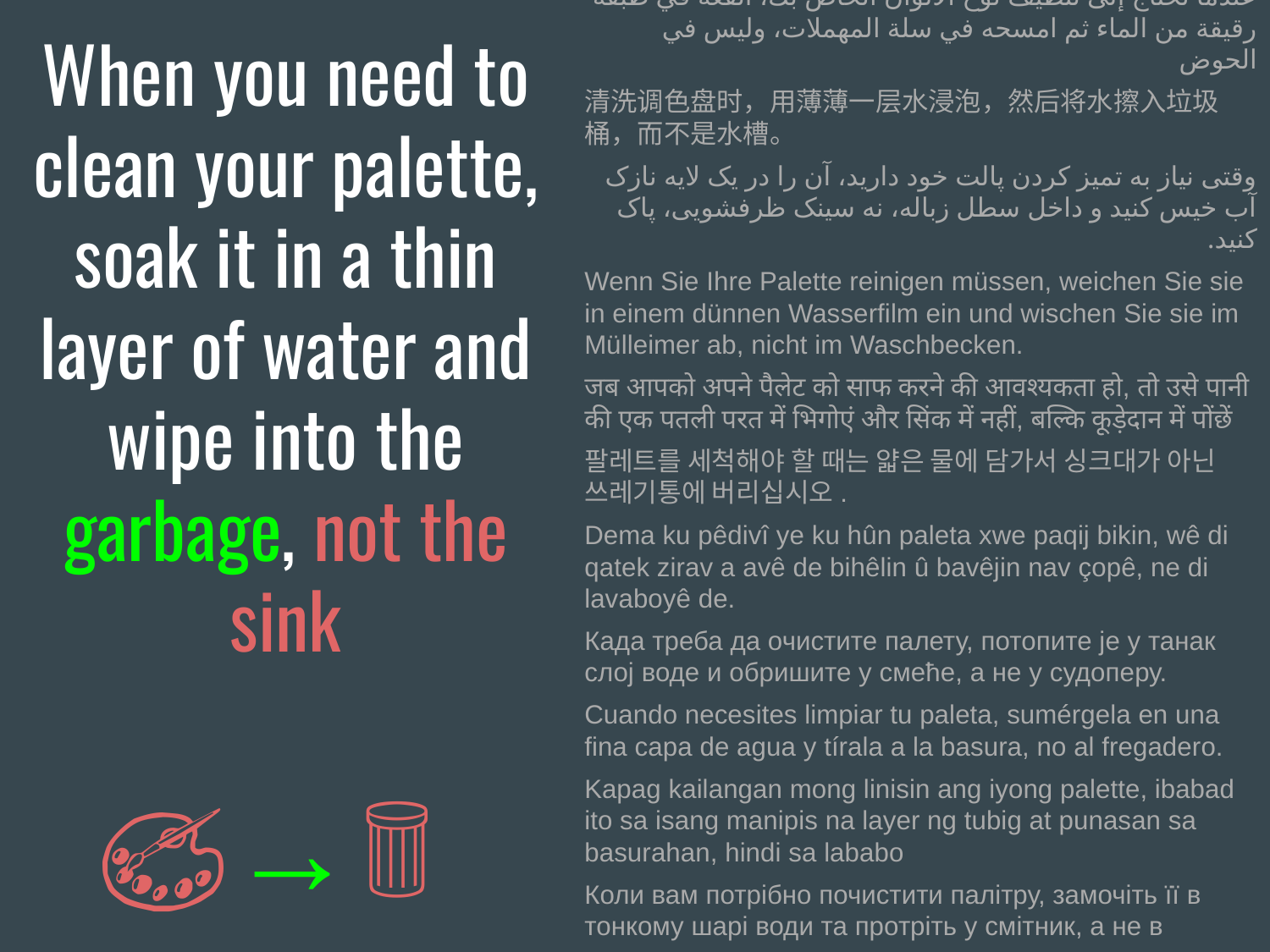

When you need to clean your palette, soak it in a thin layer of water and wipe into the garbage, not the sink

🎨→🗑️
عندما تحتاج إلى تنظيف لوح الألوان الخاص بك، انقعه في طبقة رقيقة من الماء ثم امسحه في سلة المهملات، وليس في الحوض
清洗调色盘时，用薄薄一层水浸泡，然后将水擦入垃圾桶，而不是水槽。
وقتی نیاز به تمیز کردن پالت خود دارید، آن را در یک لایه نازک آب خیس کنید و داخل سطل زباله، نه سینک ظرفشویی، پاک کنید.
Wenn Sie Ihre Palette reinigen müssen, weichen Sie sie in einem dünnen Wasserfilm ein und wischen Sie sie im Mülleimer ab, nicht im Waschbecken.
जब आपको अपने पैलेट को साफ करने की आवश्यकता हो, तो उसे पानी की एक पतली परत में भिगोएं और सिंक में नहीं, बल्कि कूड़ेदान में पोंछें
팔레트를 세척해야 할 때는 얇은 물에 담가서 싱크대가 아닌 쓰레기통에 버리십시오.
Dema ku pêdivî ye ku hûn paleta xwe paqij bikin, wê di qatek zirav a avê de bihêlin û bavêjin nav çopê, ne di lavaboyê de.
Када треба да очистите палету, потопите је у танак слој воде и обришите у смеће, а не у судоперу.
Cuando necesites limpiar tu paleta, sumérgela en una fina capa de agua y tírala a la basura, no al fregadero.
Kapag kailangan mong linisin ang iyong palette, ibabad ito sa isang manipis na layer ng tubig at punasan sa basurahan, hindi sa lababo
Коли вам потрібно почистити палітру, замочіть її в тонкому шарі води та протріть у смітник, а не в раковину.